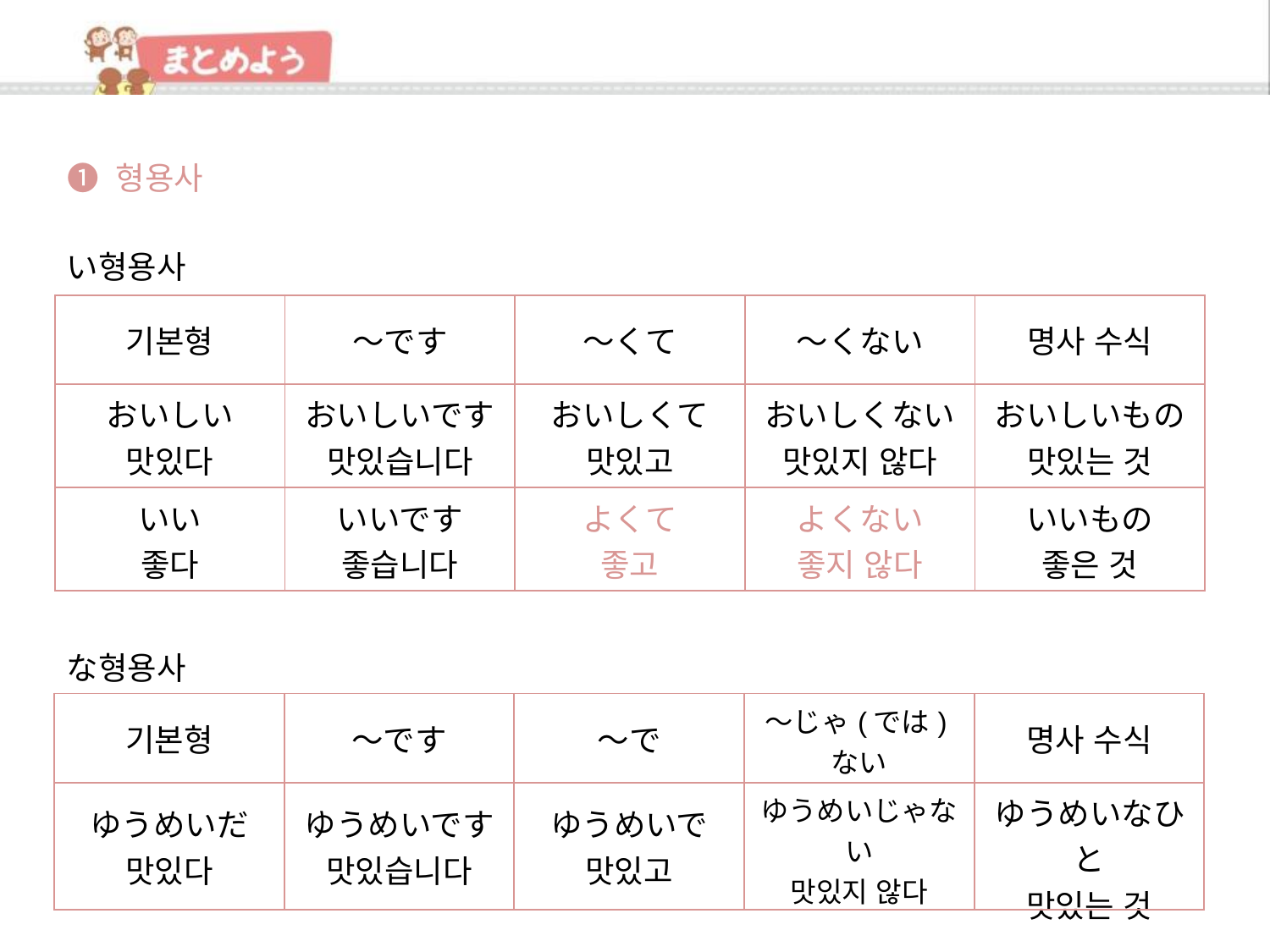

➊ 형용사
い형용사
| 기본형 | ～です | ～くて | ～くない | 명사 수식 |
| --- | --- | --- | --- | --- |
| おいしい 맛있다 | おいしいです 맛있습니다 | おいしくて 맛있고 | おいしくない 맛있지 않다 | おいしいもの 맛있는 것 |
| いい 좋다 | いいです 좋습니다 | よくて 좋고 | よくない 좋지 않다 | いいもの 좋은 것 |
な형용사
| 기본형 | ～です | ～で | ～じゃ(では)ない | 명사 수식 |
| --- | --- | --- | --- | --- |
| ゆうめいだ 맛있다 | ゆうめいです 맛있습니다 | ゆうめいで 맛있고 | ゆうめいじゃない 맛있지 않다 | ゆうめいなひと 맛있는 것 |